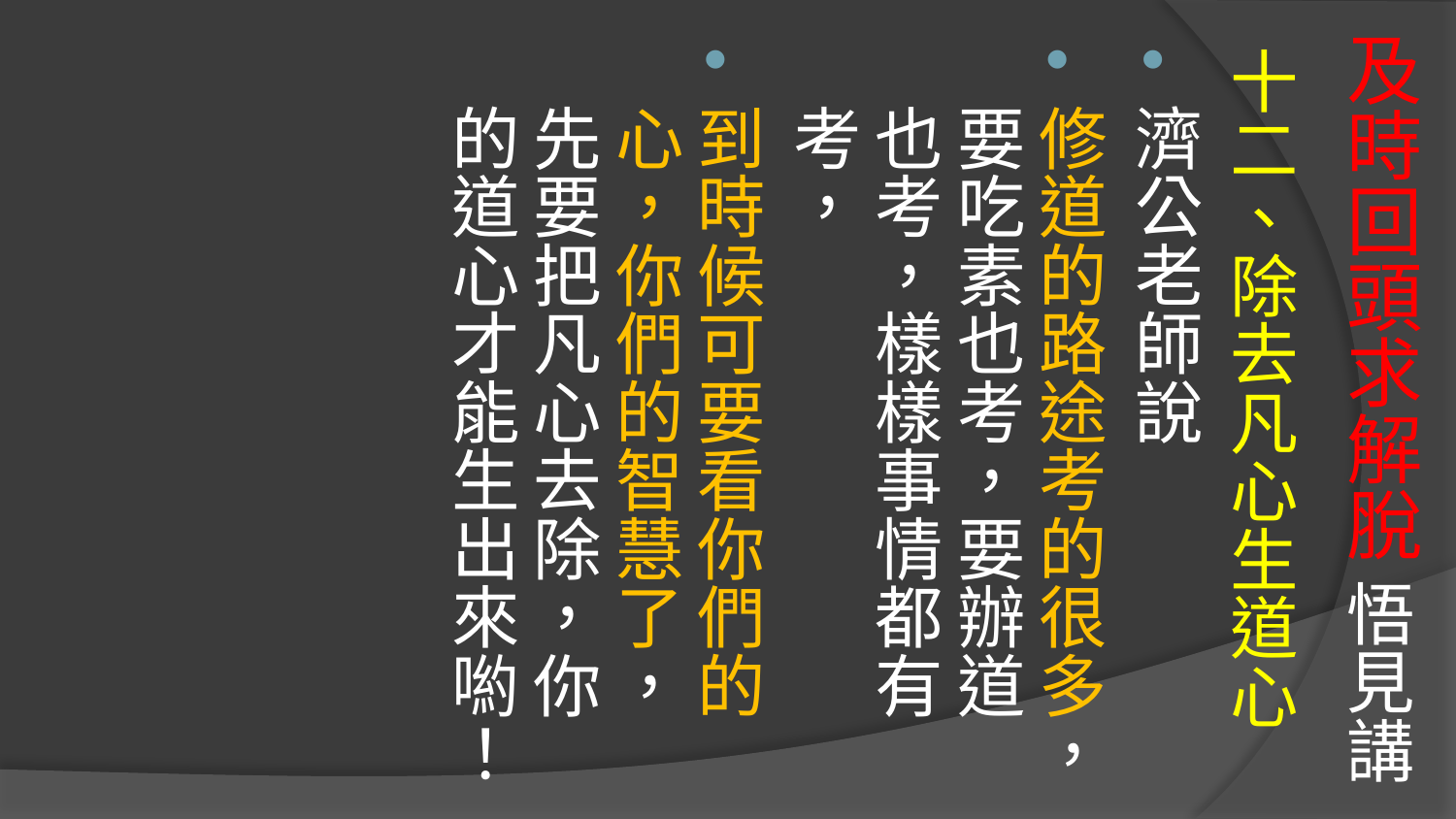

# 及時回頭求解脫 悟見講
十二、除去凡心生道心
濟公老師說
修道的路途考的很多，要吃素也考，要辦道也考，樣樣事情都有考，
到時候可要看你們的心，你們的智慧了，先要把凡心去除，你的道心才能生出來喲！